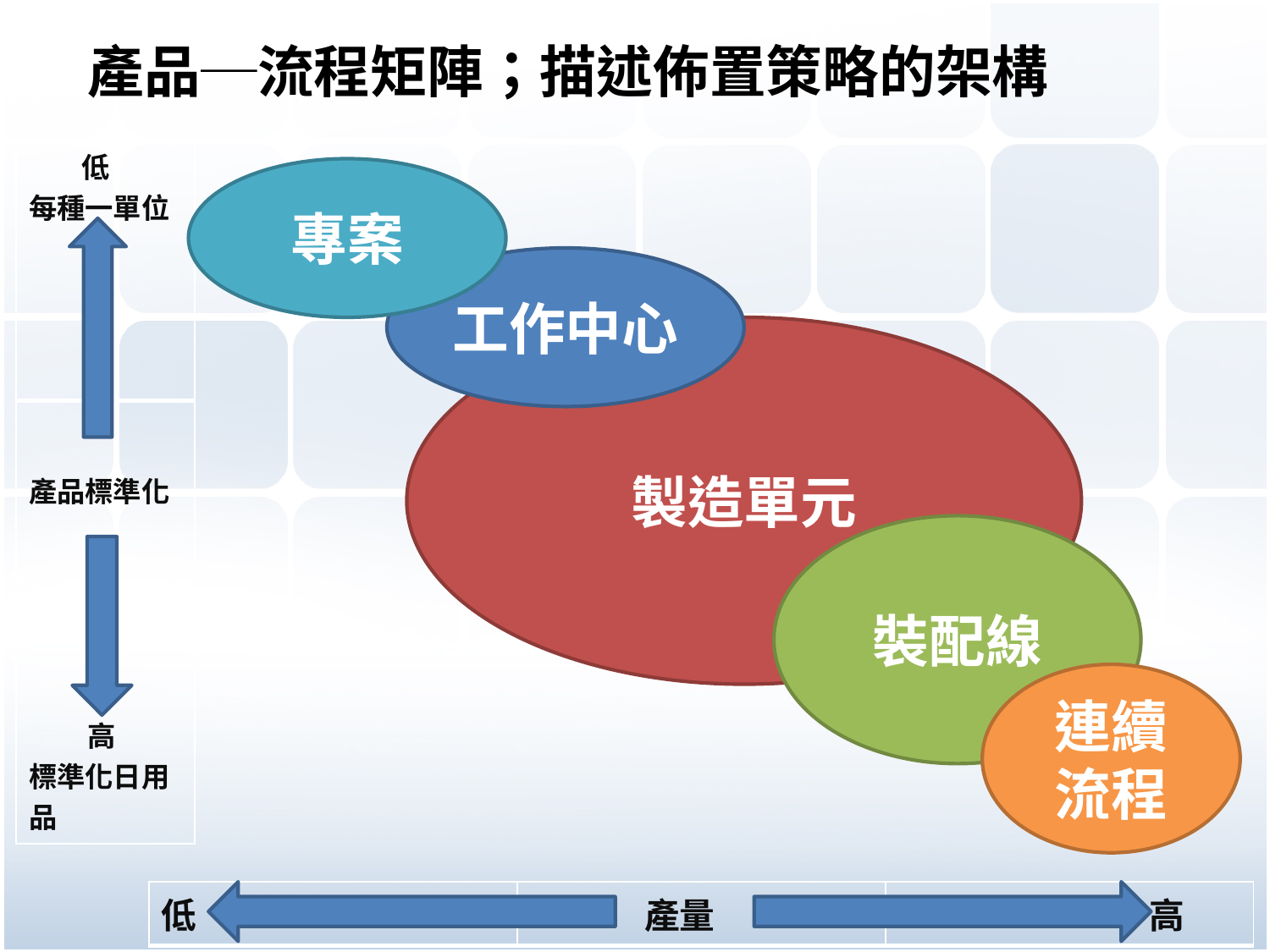

產品─流程矩陣；描述佈置策略的架構
| 低 每種一單位 |
| --- |
| 產品標準化 |
| 高 標準化日用品 |
專案
工作中心
製造單元
裝配線
連續流程

| 低 | 產量 | 高 |
| --- | --- | --- |